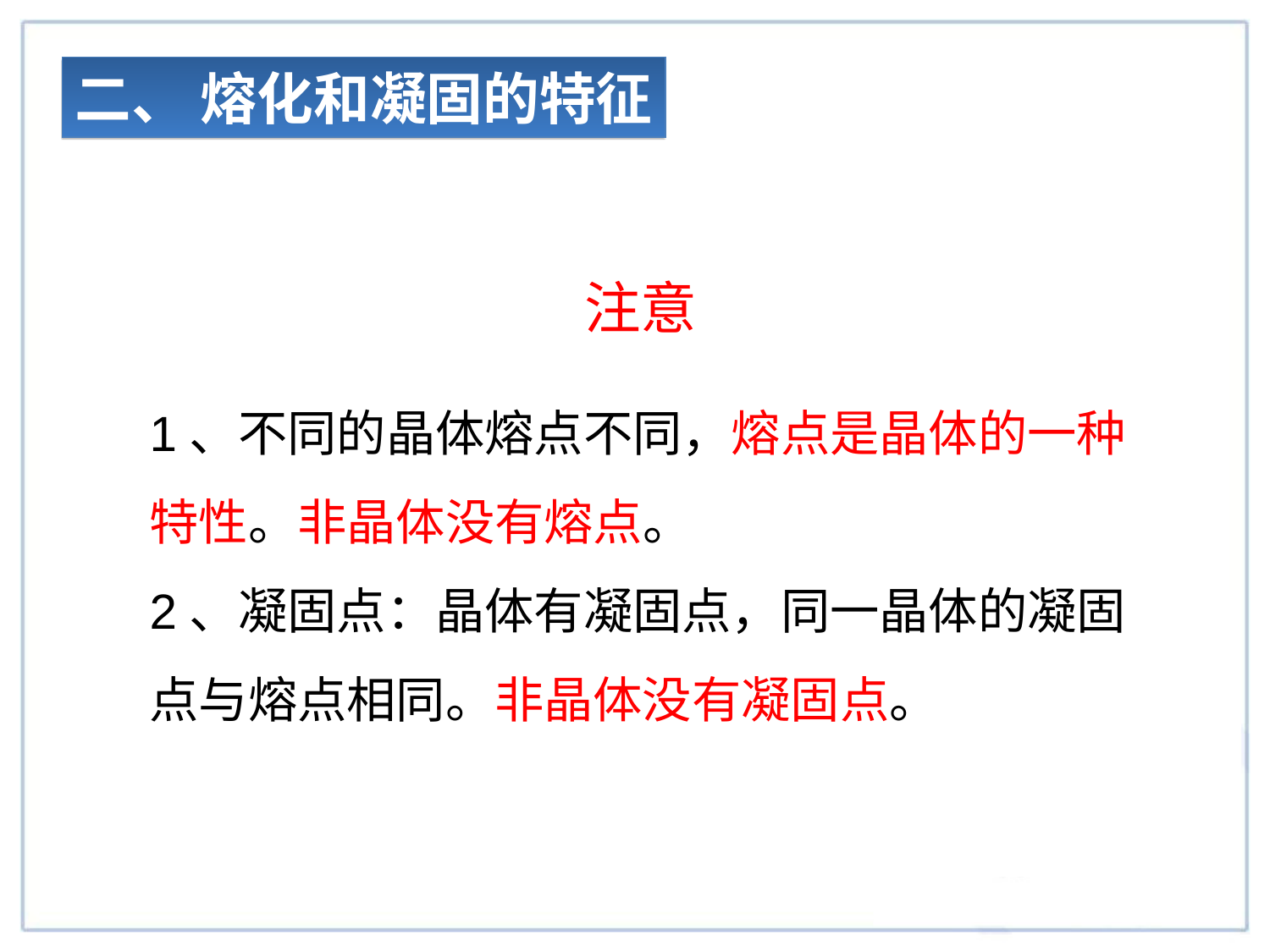

二、 熔化和凝固的特征
注意
1、不同的晶体熔点不同，熔点是晶体的一种特性。非晶体没有熔点。
2、凝固点：晶体有凝固点，同一晶体的凝固点与熔点相同。非晶体没有凝固点。